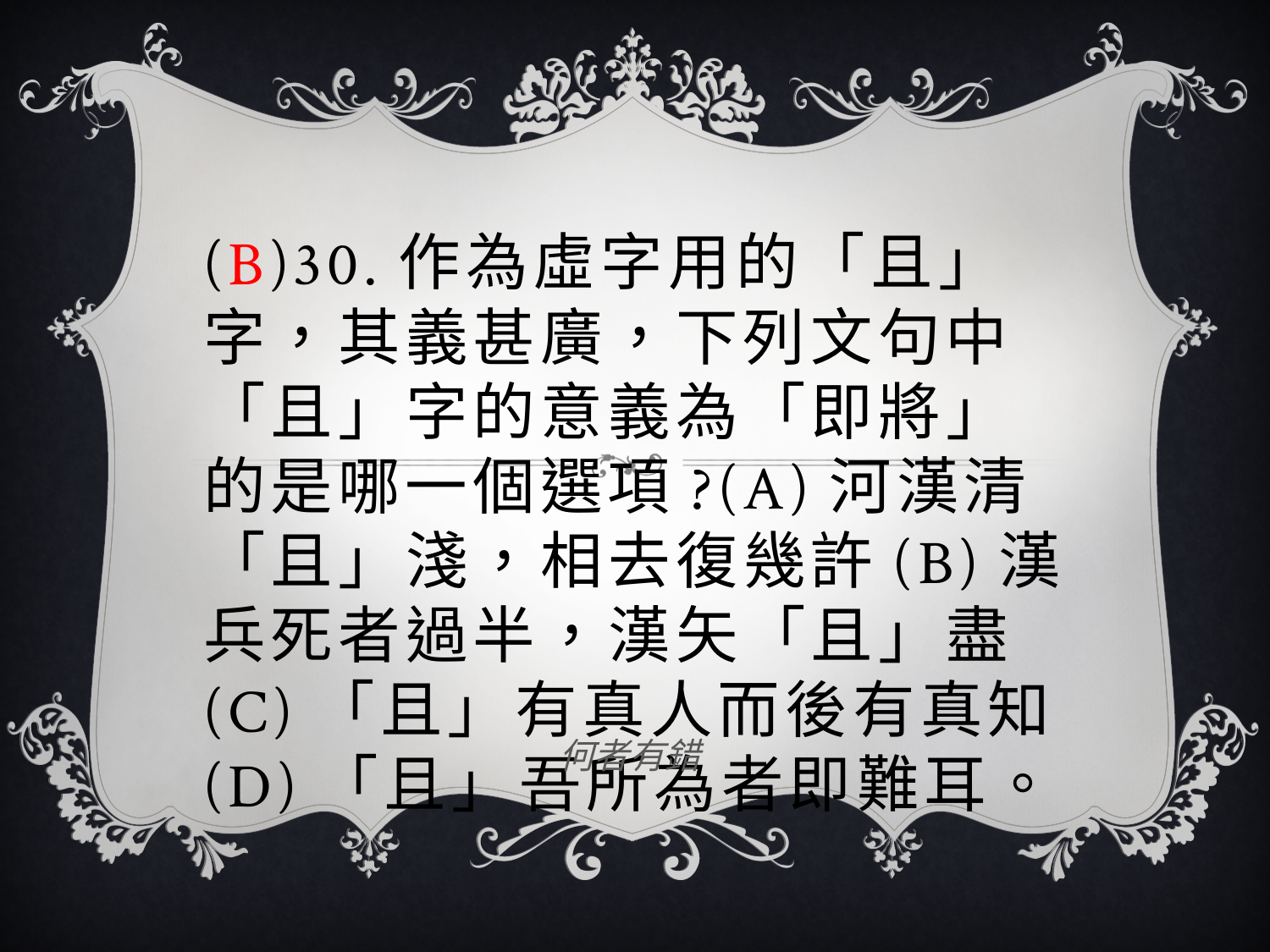

# (B)30.作為虛字用的「且」字，其義甚廣，下列文句中「且」字的意義為「即將」的是哪一個選項?(A)河漢清「且」淺，相去復幾許(B)漢兵死者過半，漢矢「且」盡(C)「且」有真人而後有真知 (D)「且」吾所為者即難耳。
何者有錯